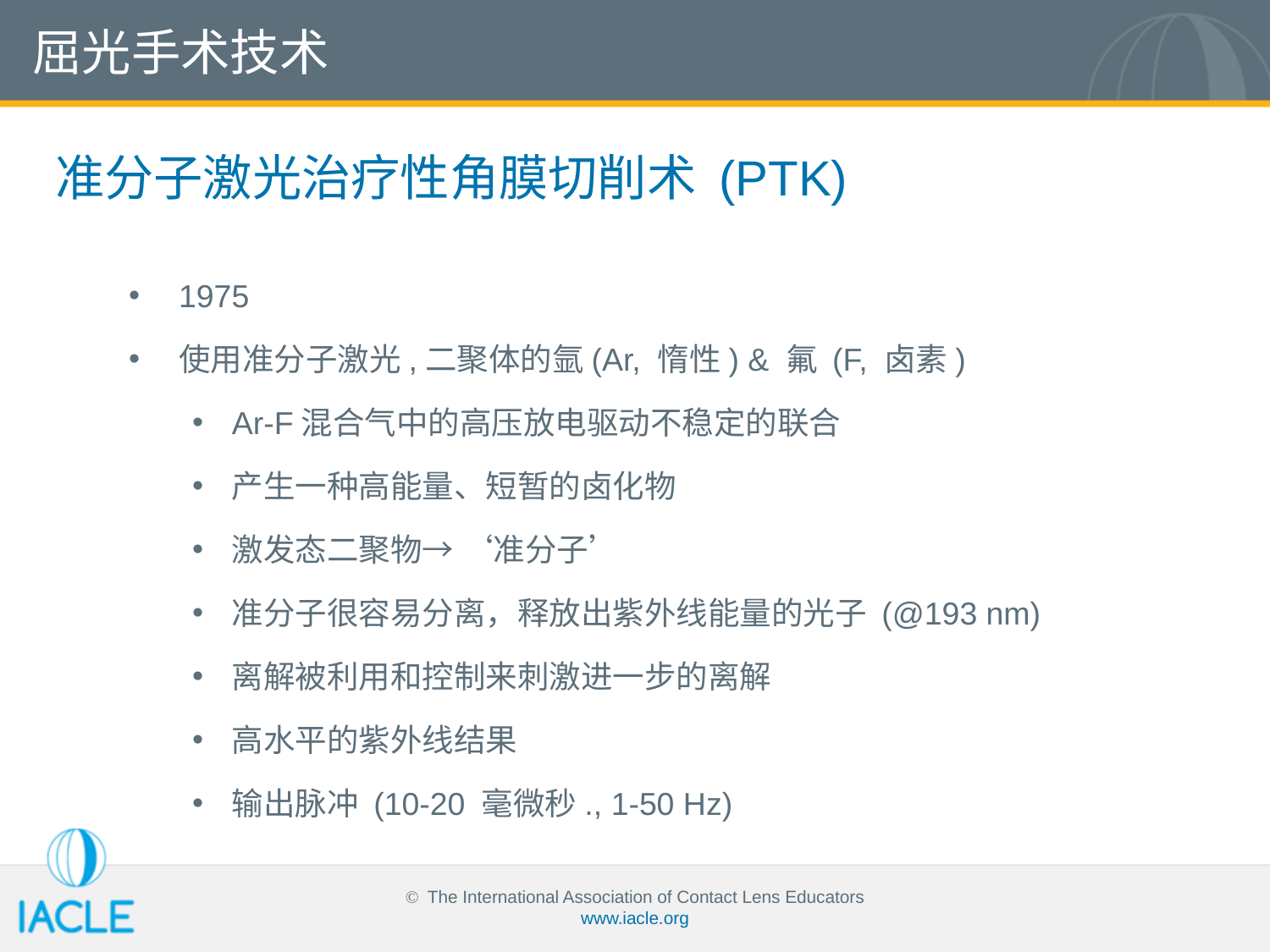

屈光手术技术
准分子激光治疗性角膜切削术 (PTK)
1975
使用准分子激光,二聚体的氩(Ar, 惰性) & 氟 (F, 卤素)
Ar-F混合气中的高压放电驱动不稳定的联合
产生一种高能量、短暂的卤化物
激发态二聚物→ ‘准分子’
准分子很容易分离，释放出紫外线能量的光子 (@193 nm)
离解被利用和控制来刺激进一步的离解
高水平的紫外线结果
输出脉冲 (10-20 毫微秒., 1-50 Hz)